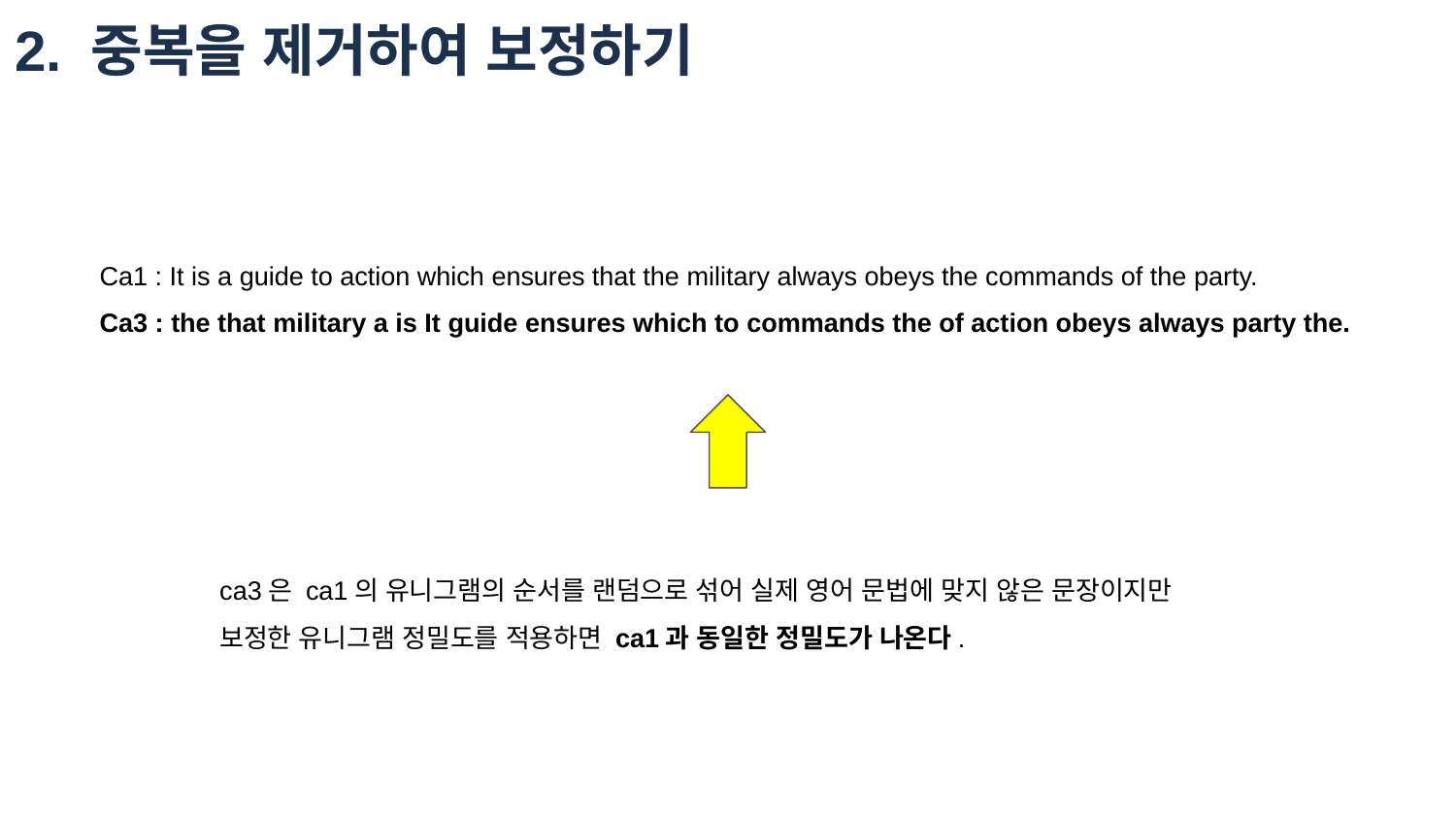

2. 중복을 제거하여 보정하기
Ca1 : It is a guide to action which ensures that the military always obeys the commands of the party.
Ca3 : the that military a is It guide ensures which to commands the of action obeys always party the.

ca3은 ca1의 유니그램의 순서를 랜덤으로 섞어 실제 영어 문법에 맞지 않은 문장이지만 보정한 유니그램 정밀도를 적용하면 ca1과 동일한 정밀도가 나온다.